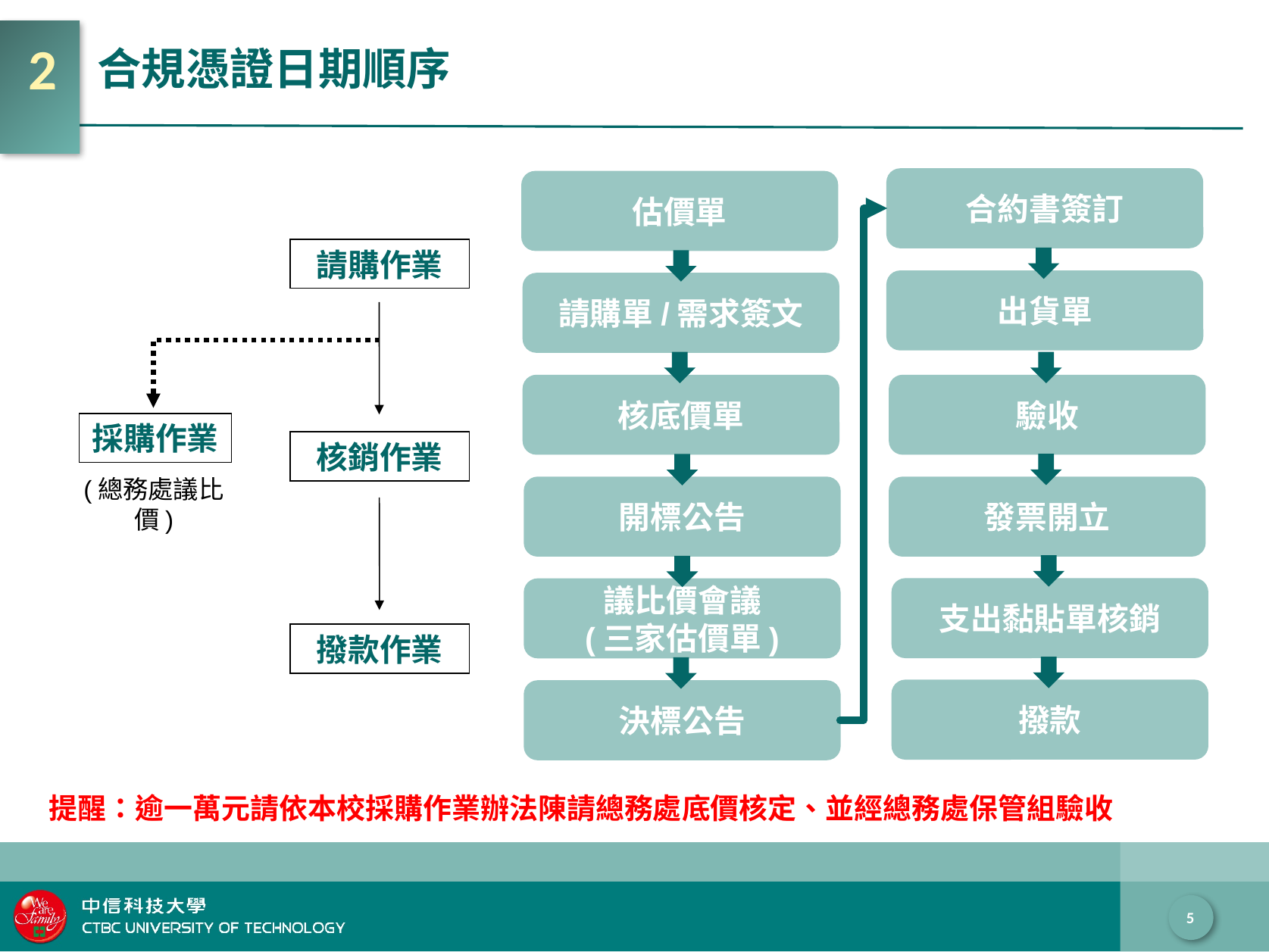

# 合規憑證日期順序
2
合約書簽訂

出貨單

驗收

發票開立

支出黏貼單核銷

撥款
估價單

請購單/需求簽文

核底價單

開標公告

議比價會議
(三家估價單)

決標公告
請購作業

採購作業
核銷作業

撥款作業
(總務處議比價)
提醒：逾一萬元請依本校採購作業辦法陳請總務處底價核定、並經總務處保管組驗收
5